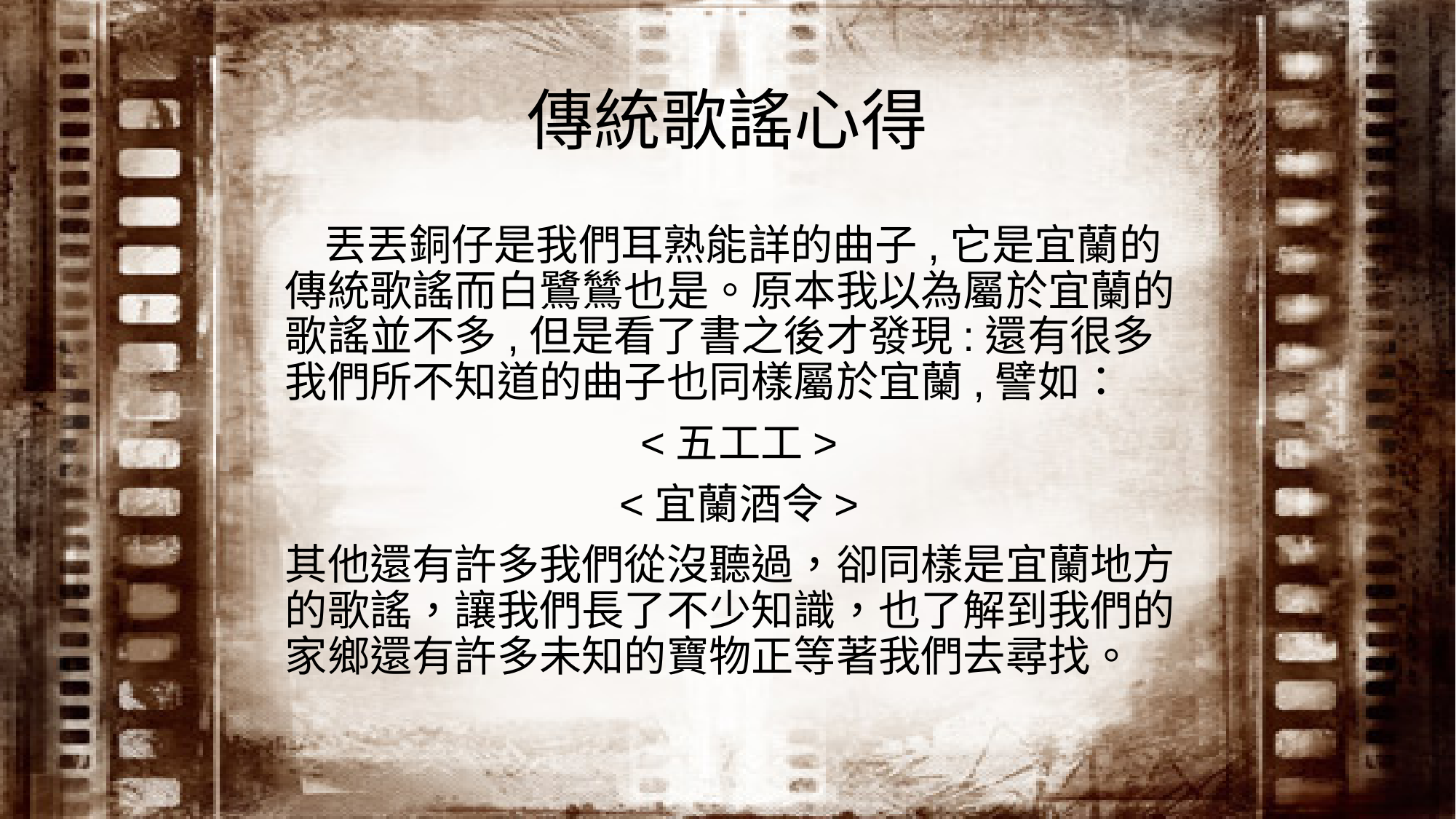

# 傳統歌謠心得
   丟丟銅仔是我們耳熟能詳的曲子,它是宜蘭的傳統歌謠而白鷺鷥也是。原本我以為屬於宜蘭的歌謠並不多,但是看了書之後才發現:還有很多我們所不知道的曲子也同樣屬於宜蘭,譬如：
<五工工>
<宜蘭酒令>
其他還有許多我們從沒聽過，卻同樣是宜蘭地方的歌謠，讓我們長了不少知識，也了解到我們的家鄉還有許多未知的寶物正等著我們去尋找。